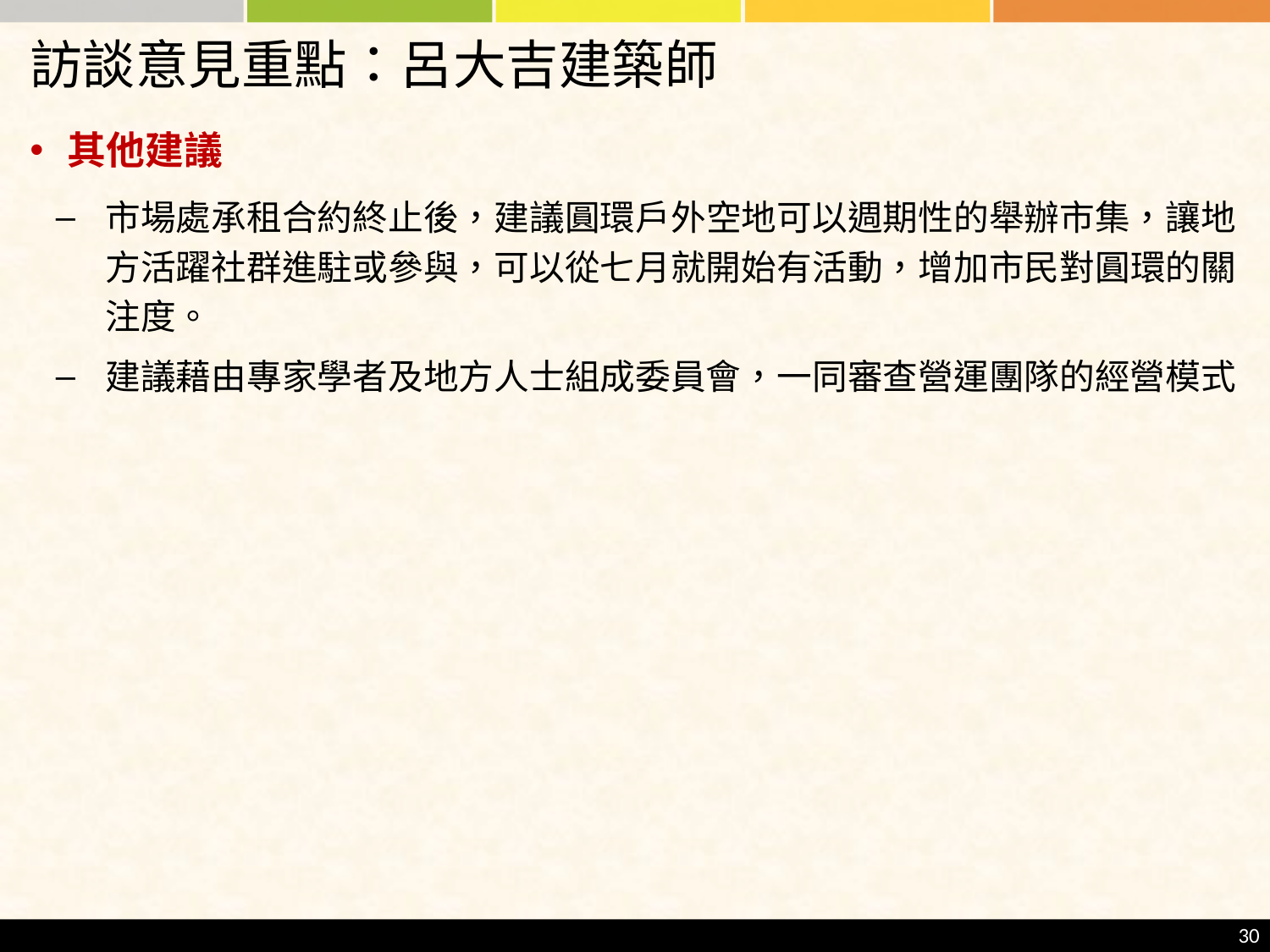

# 訪談意見重點：呂大吉建築師
其他建議
市場處承租合約終止後，建議圓環戶外空地可以週期性的舉辦市集，讓地方活躍社群進駐或參與，可以從七月就開始有活動，增加市民對圓環的關注度。
建議藉由專家學者及地方人士組成委員會，一同審查營運團隊的經營模式

30